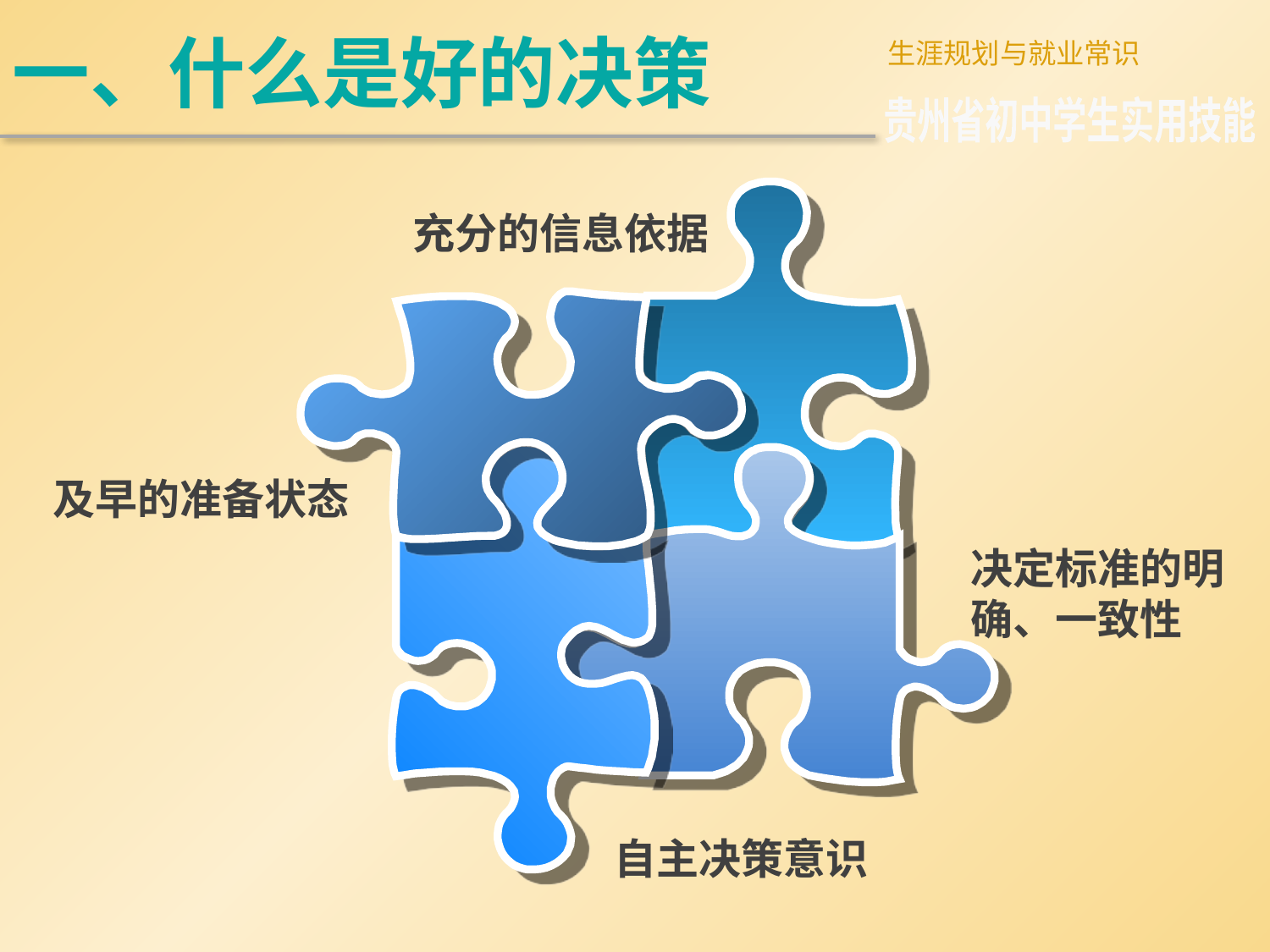

一、什么是好的决策
生涯规划与就业常识
贵州省初中学生实用技能

充分的信息依据

及早的准备状态
决定标准的明确、一致性
自主决策意识